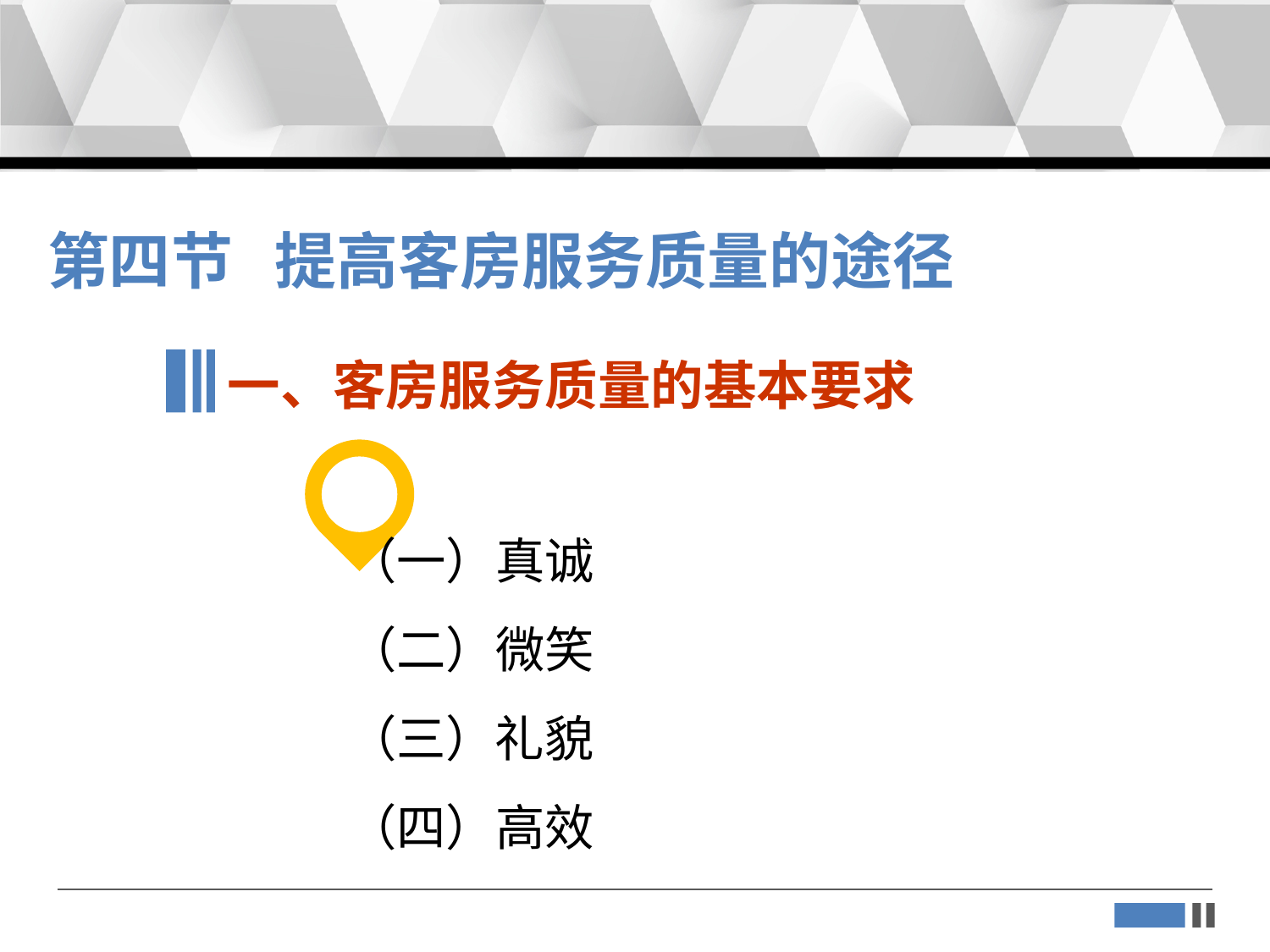

第四节   提高客房服务质量的途径
一、客房服务质量的基本要求

（一）真诚
（二）微笑
（三）礼貌
（四）高效